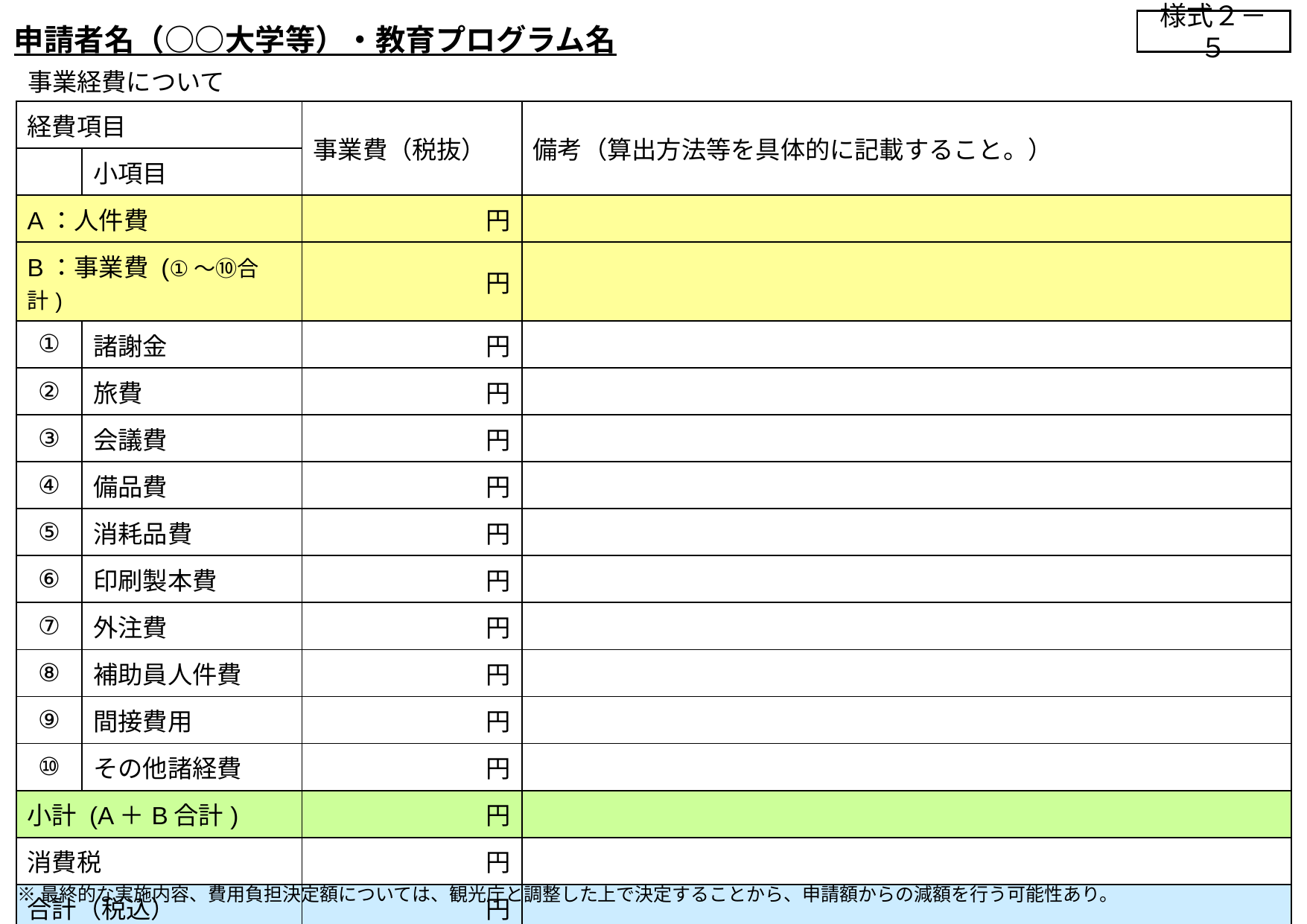

様式２－５
# 申請者名（○○大学等）・教育プログラム名
事業経費について
| 経費項目 |  | 事業費（税抜） | 備考（算出方法等を具体的に記載すること。） |
| --- | --- | --- | --- |
|  | 小項目 |  |  |
| A：人件費 |  | 円 |  |
| B：事業費 (①～⑩合計) |  | 円 |  |
| ① | 諸謝金 | 円 |  |
| ② | 旅費 | 円 |  |
| ③ | 会議費 | 円 |  |
| ④ | 備品費 | 円 |  |
| ⑤ | 消耗品費 | 円 |  |
| ⑥ | 印刷製本費 | 円 |  |
| ⑦ | 外注費 | 円 |  |
| ⑧ | 補助員人件費 | 円 |  |
| ⑨ | 間接費用 | 円 |  |
| ⑩ | その他諸経費 | 円 |  |
| 小計 (A＋B合計) |  | 円 |  |
| 消費税 |  | 円 |  |
| 合計（税込） |  | 円 |  |
※最終的な実施内容、費用負担決定額については、観光庁と調整した上で決定することから、申請額からの減額を行う可能性あり。